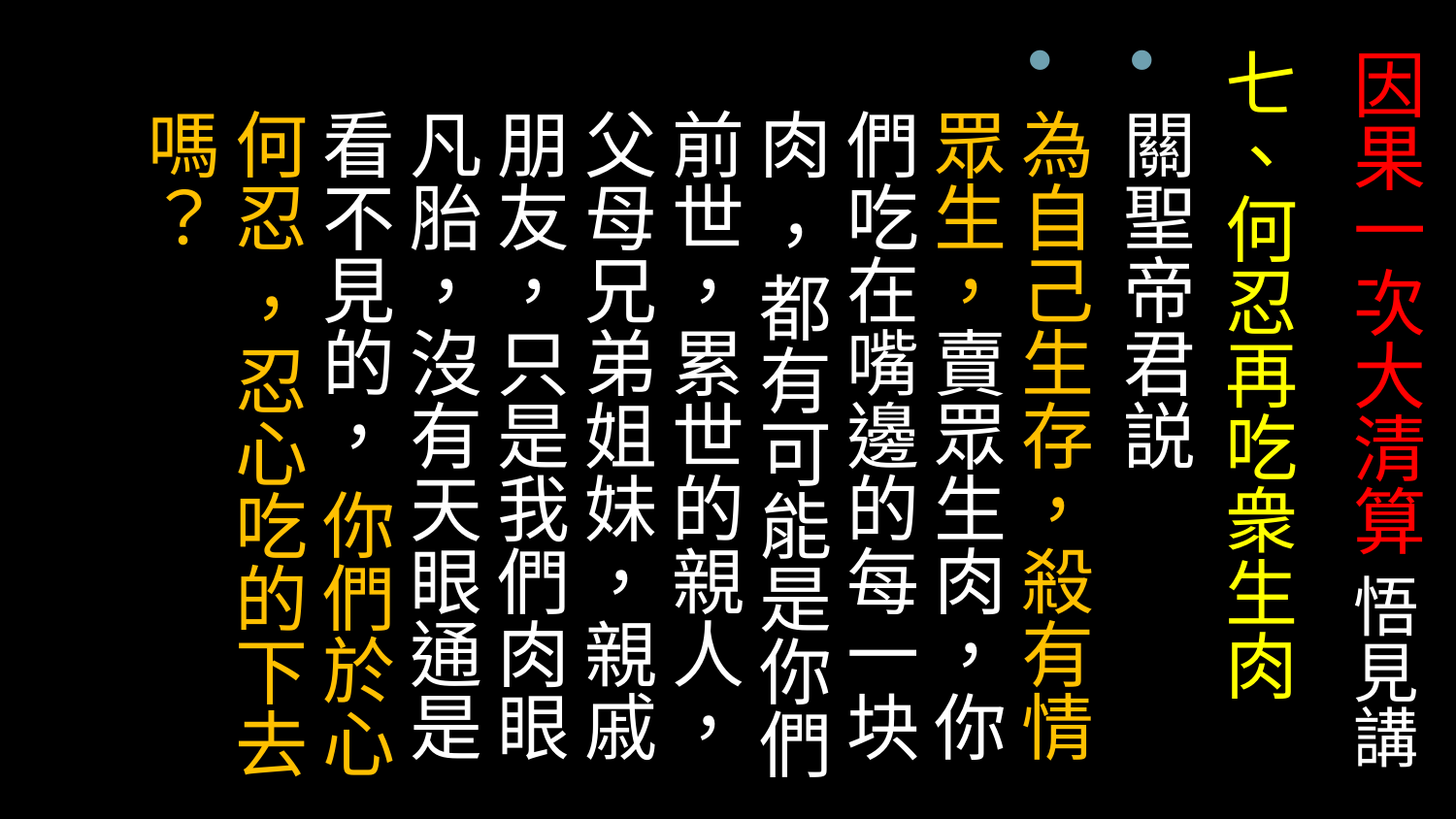

# 因果一次大清算 悟見講
七、何忍再吃衆生肉
關聖帝君説
為自己生存，殺有情眾生，賣眾生肉，你們吃在嘴邊的每一块肉 ，都有可能是你們前世，累世的親人， 父母兄弟姐妹，親戚朋友，只是我們肉眼凡胎，沒有天眼通是看不見的， 你們於心何忍 ，忍心吃的下去嗎？